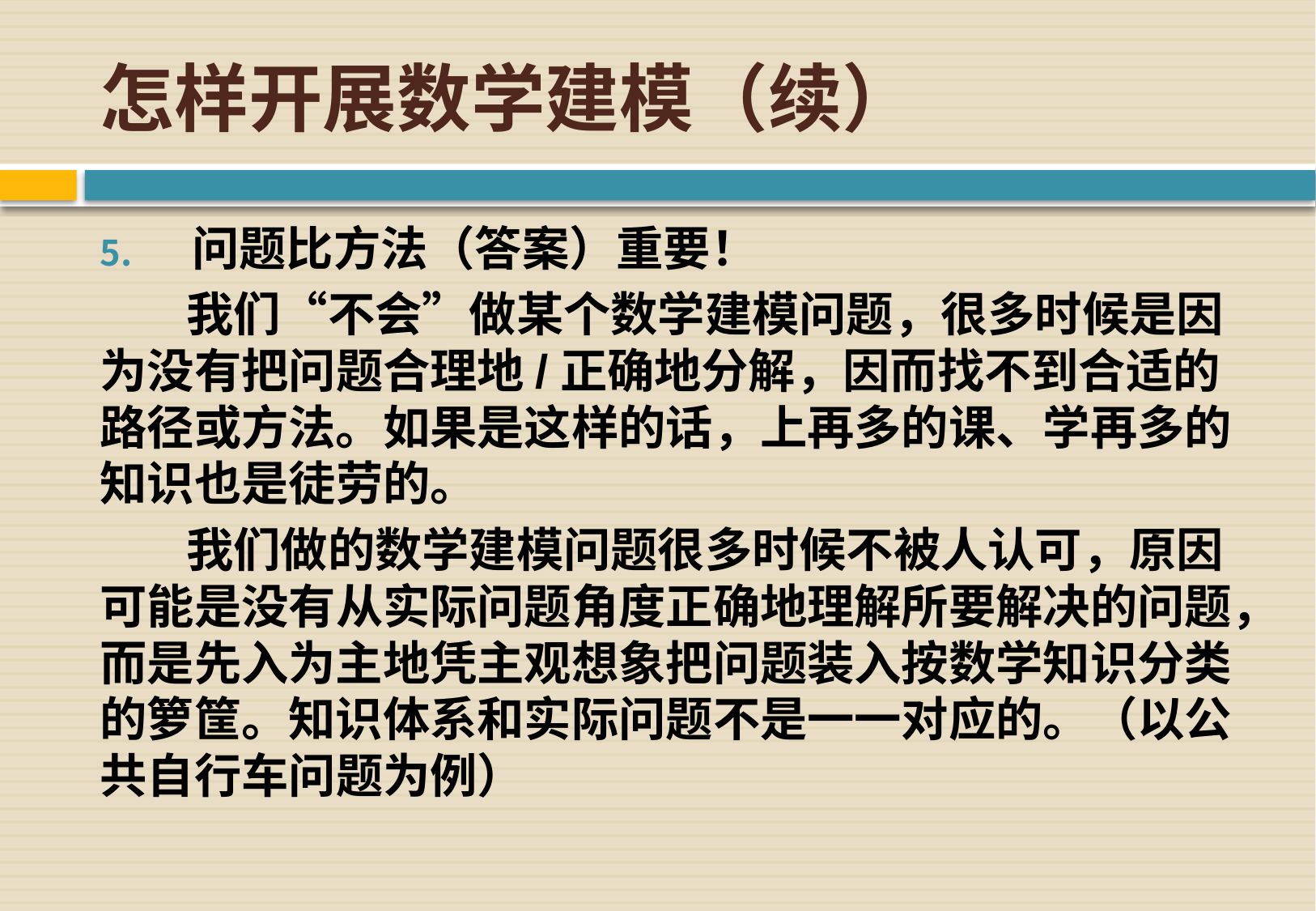

# 怎样开展数学建模（续）
     问题比方法（答案）重要！
       我们“不会”做某个数学建模问题，很多时候是因为没有把问题合理地/正确地分解，因而找不到合适的路径或方法。如果是这样的话，上再多的课、学再多的知识也是徒劳的。
       我们做的数学建模问题很多时候不被人认可，原因可能是没有从实际问题角度正确地理解所要解决的问题，而是先入为主地凭主观想象把问题装入按数学知识分类的箩筐。知识体系和实际问题不是一一对应的。（以公共自行车问题为例）